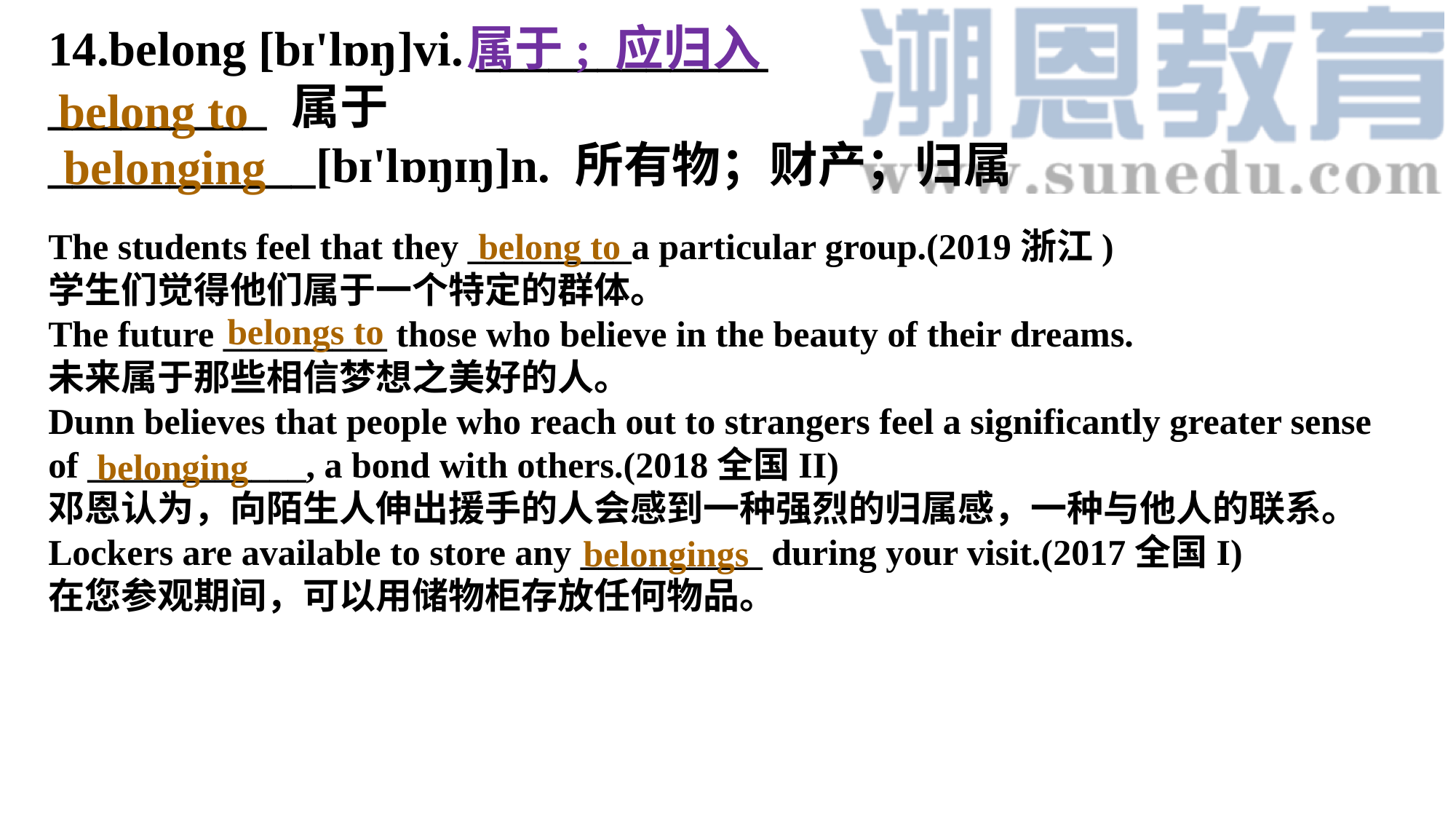

14.belong [bɪ'lɒŋ]vi. ____________
_________ 属于
___________[bɪ'lɒŋɪŋ]n. 所有物；财产；归属
属于; 应归入
belong to
belonging
The students feel that they _________a particular group.(2019浙江)
学生们觉得他们属于一个特定的群体。
The future _________ those who believe in the beauty of their dreams.
未来属于那些相信梦想之美好的人。
Dunn believes that people who reach out to strangers feel a significantly greater sense of ____________, a bond with others.(2018全国II)
邓恩认为，向陌生人伸出援手的人会感到一种强烈的归属感，一种与他人的联系。
Lockers are available to store any __________ during your visit.(2017全国I)
在您参观期间，可以用储物柜存放任何物品。
belong to
 belongs to
belonging
belongings